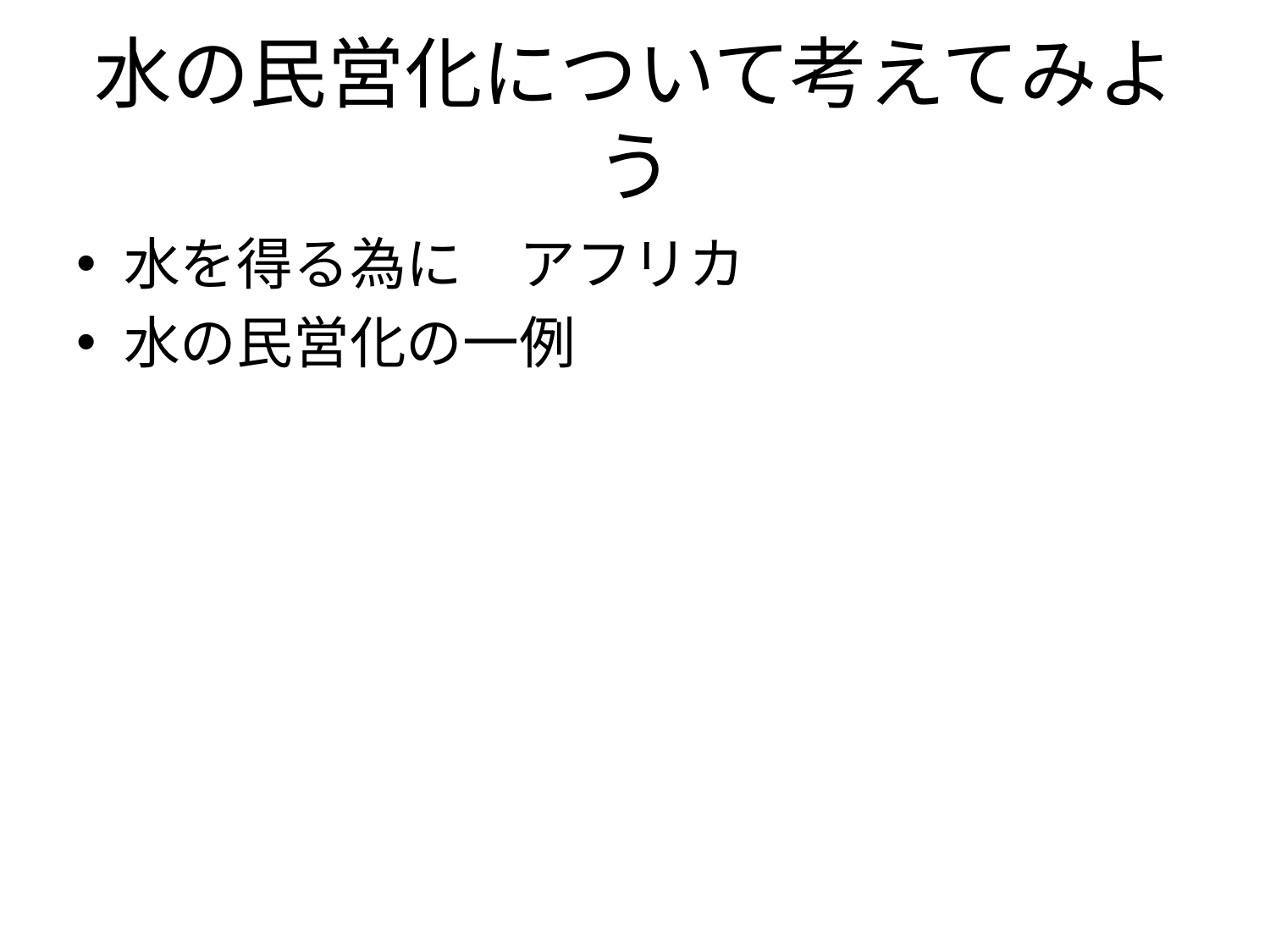

# 水の民営化について考えてみよう
水を得る為に　アフリカ
水の民営化の一例